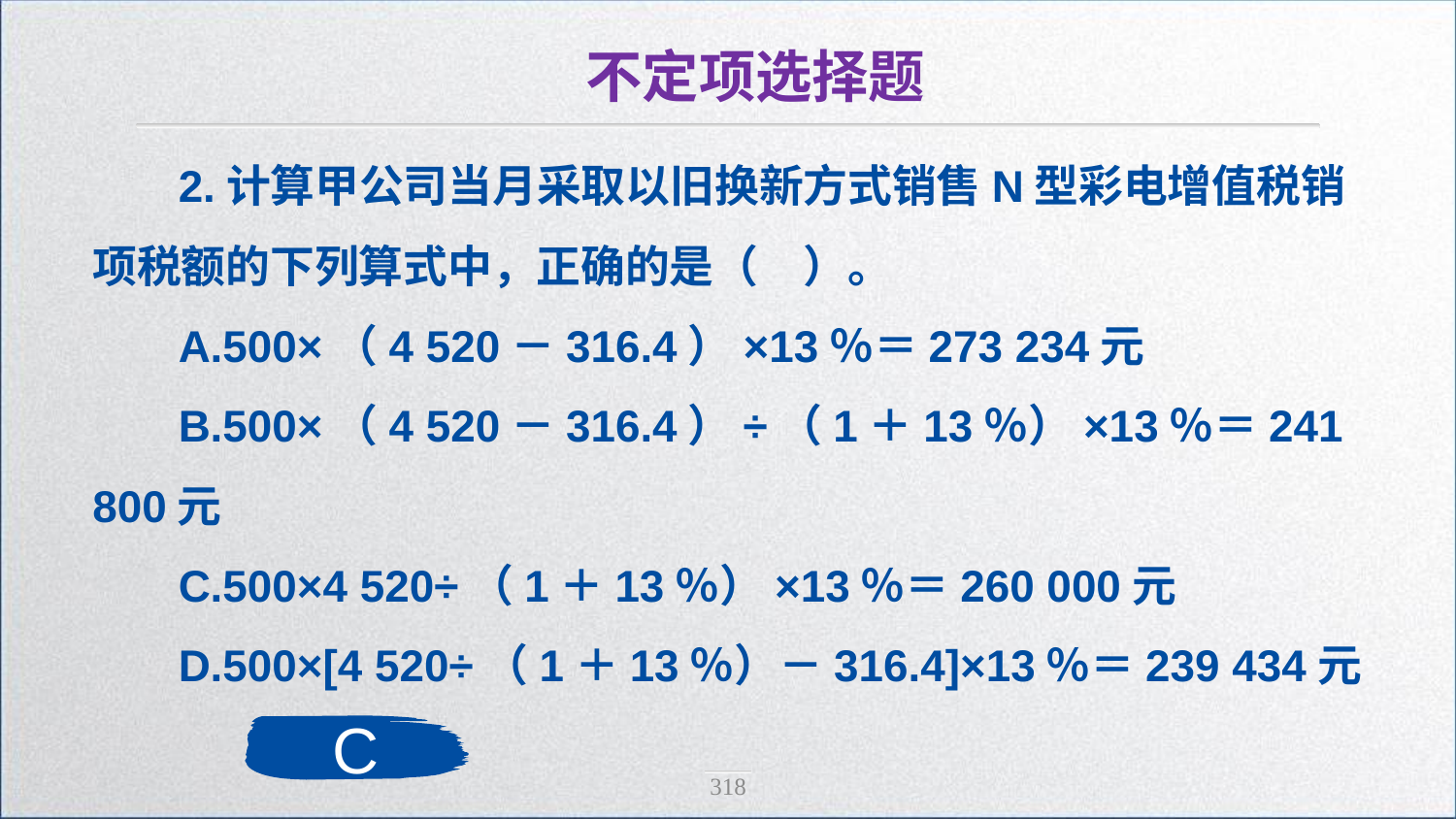

不定项选择题
2.计算甲公司当月采取以旧换新方式销售N型彩电增值税销项税额的下列算式中，正确的是（　）。
A.500×（4 520－316.4）×13％＝273 234元
B.500×（4 520－316.4）÷（1＋13％）×13％＝241 800元
C.500×4 520÷（1＋13％）×13％＝260 000元
D.500×[4 520÷（1＋13％）－316.4]×13％＝239 434元

C
318